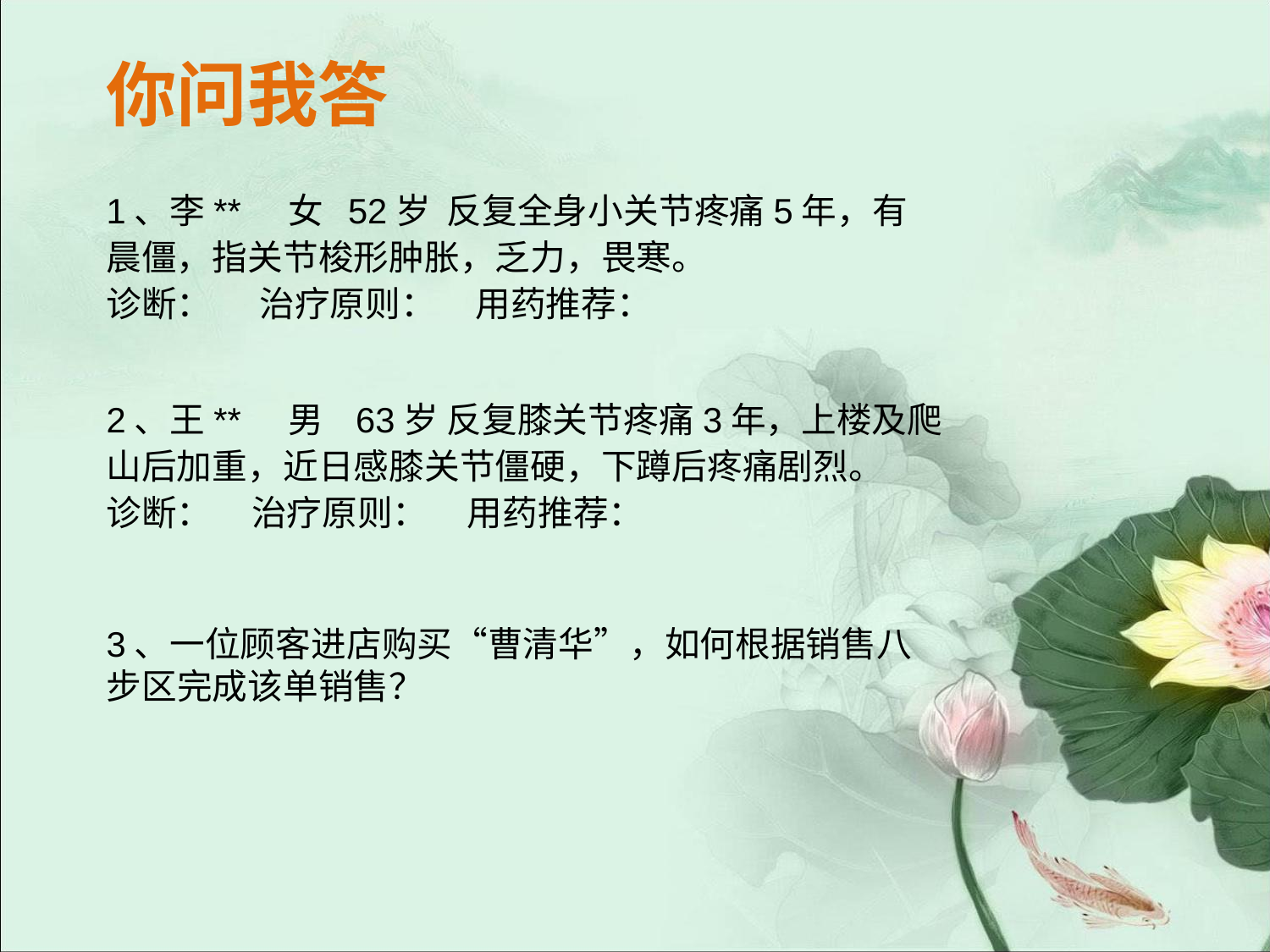

#
你问我答
1、李**    女  52岁  反复全身小关节疼痛5年，有晨僵，指关节梭形肿胀，乏力，畏寒。
诊断：      治疗原则：     用药推荐：
2、王**    男   63岁 反复膝关节疼痛3年，上楼及爬山后加重，近日感膝关节僵硬，下蹲后疼痛剧烈。
诊断：     治疗原则：     用药推荐：

3、一位顾客进店购买“曹清华”，如何根据销售八步区完成该单销售？